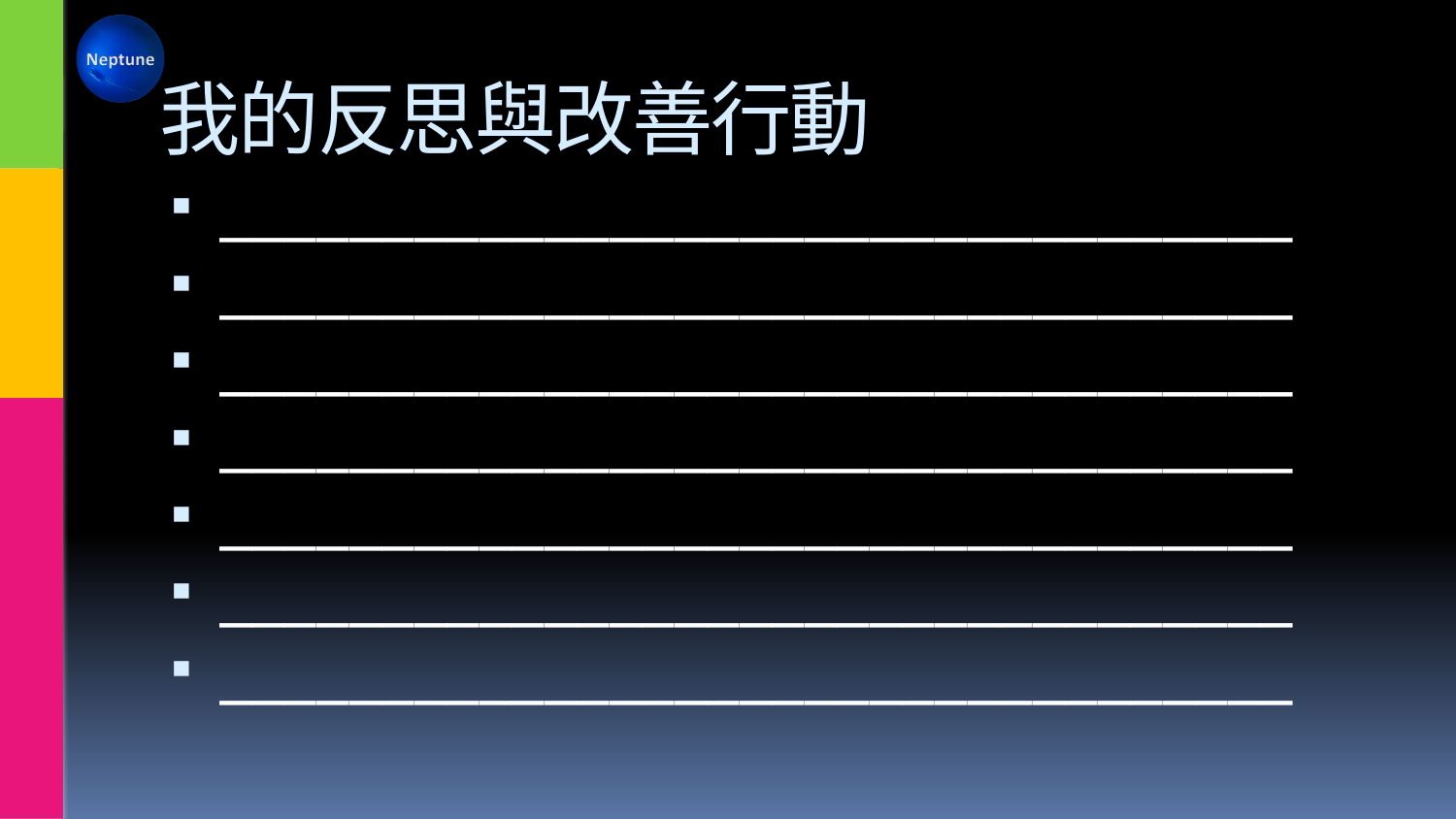

# 我的反思與改善行動
_________________________________
_________________________________
_________________________________
_________________________________
_________________________________
_________________________________
_________________________________